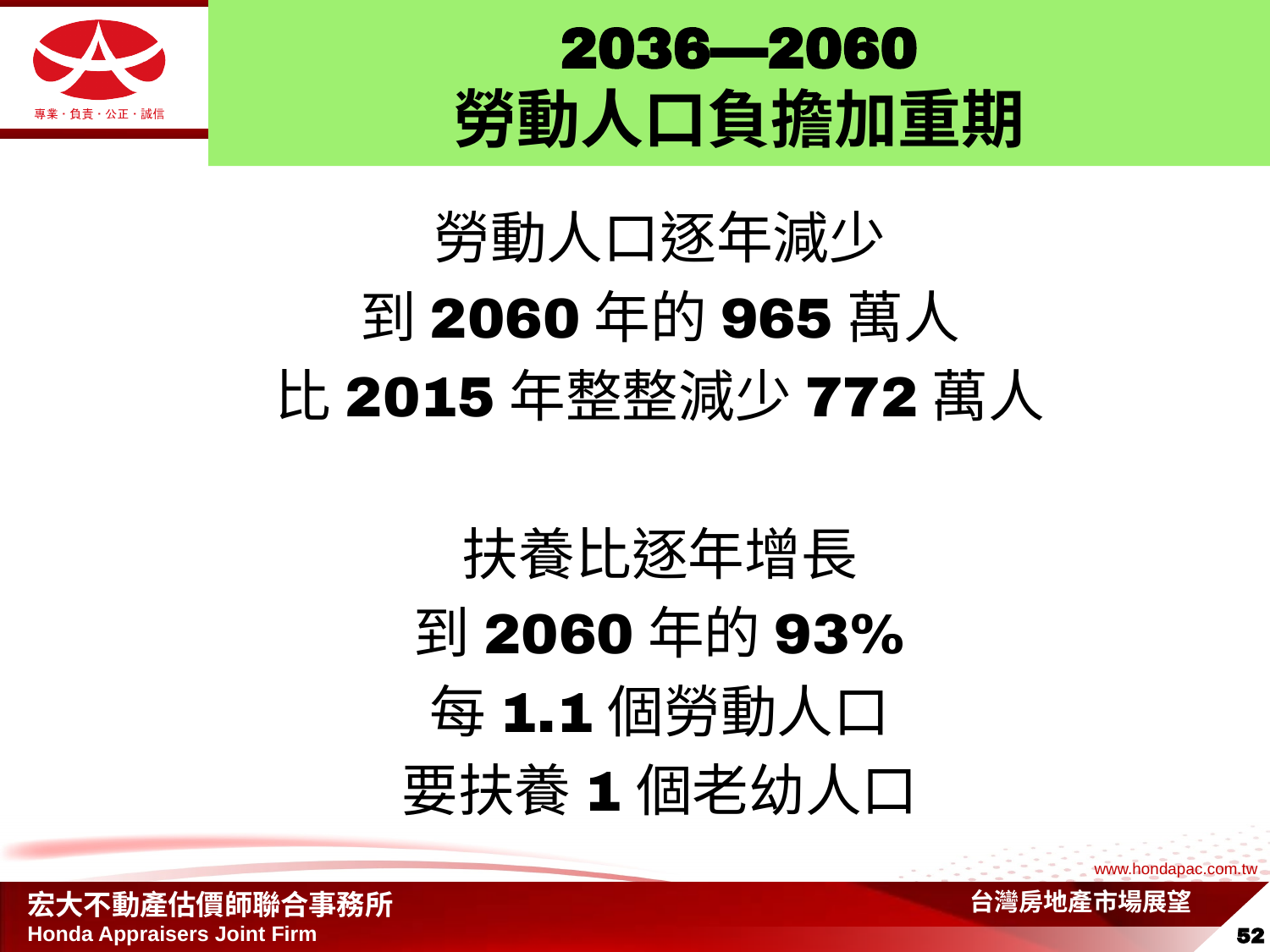

# 2036—2060 勞動人口負擔加重期
勞動人口逐年減少
到2060年的965萬人
比2015年整整減少772萬人

扶養比逐年增長
到2060年的93%
每1.1個勞動人口
要扶養1個老幼人口

台灣房地產市場展望
52